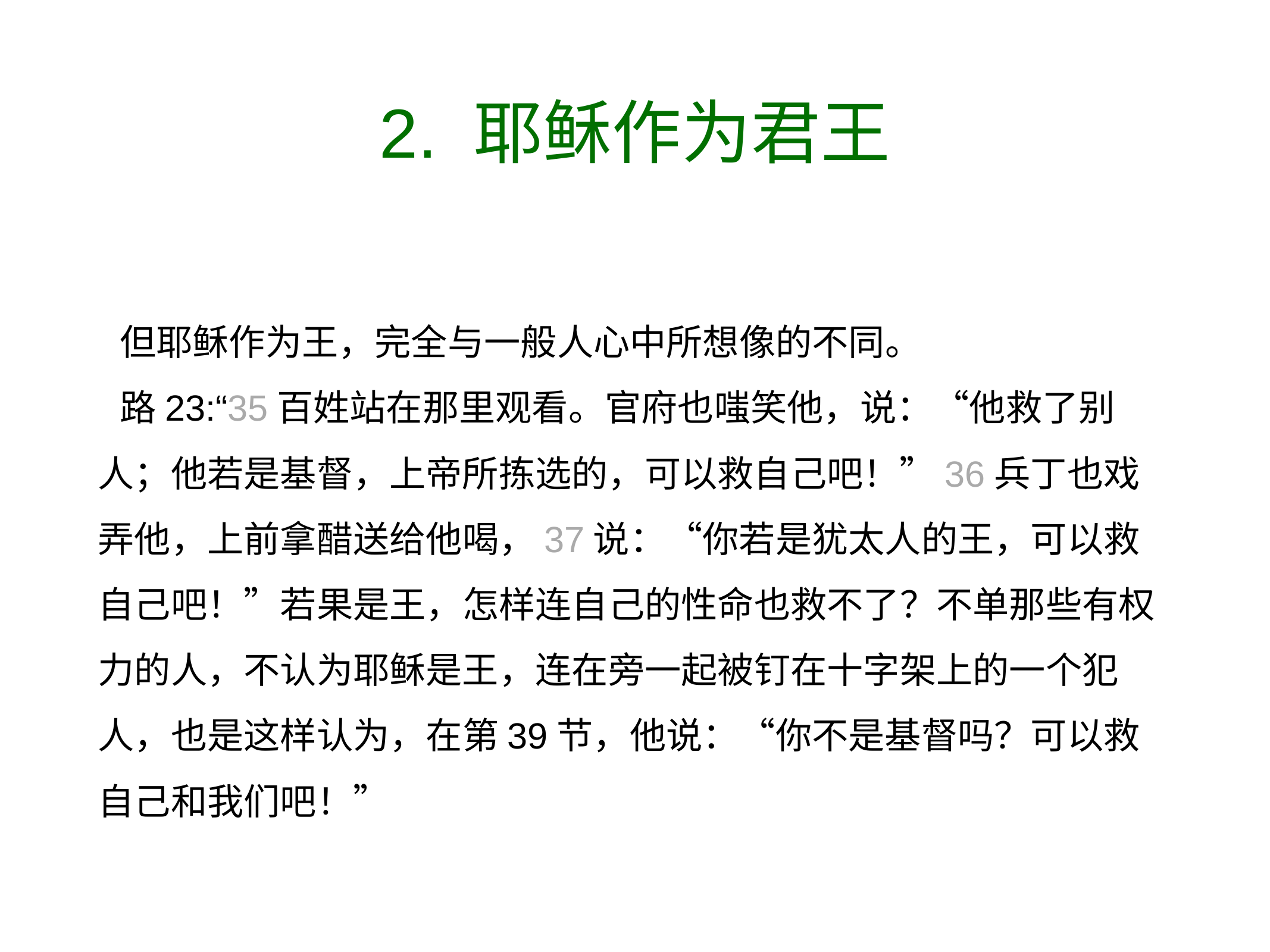

# 2. 耶稣作为君王
但耶稣作为王，完全与一般人心中所想像的不同。
路23:“35百姓站在那里观看。官府也嗤笑他，说：“他救了别人；他若是基督，上帝所拣选的，可以救自己吧！”36兵丁也戏弄他，上前拿醋送给他喝，37说：“你若是犹太人的王，可以救自己吧！”若果是王，怎样连自己的性命也救不了？不单那些有权力的人，不认为耶稣是王，连在旁一起被钉在十字架上的一个犯人，也是这样认为，在第39节，他说：“你不是基督吗？可以救自己和我们吧！”